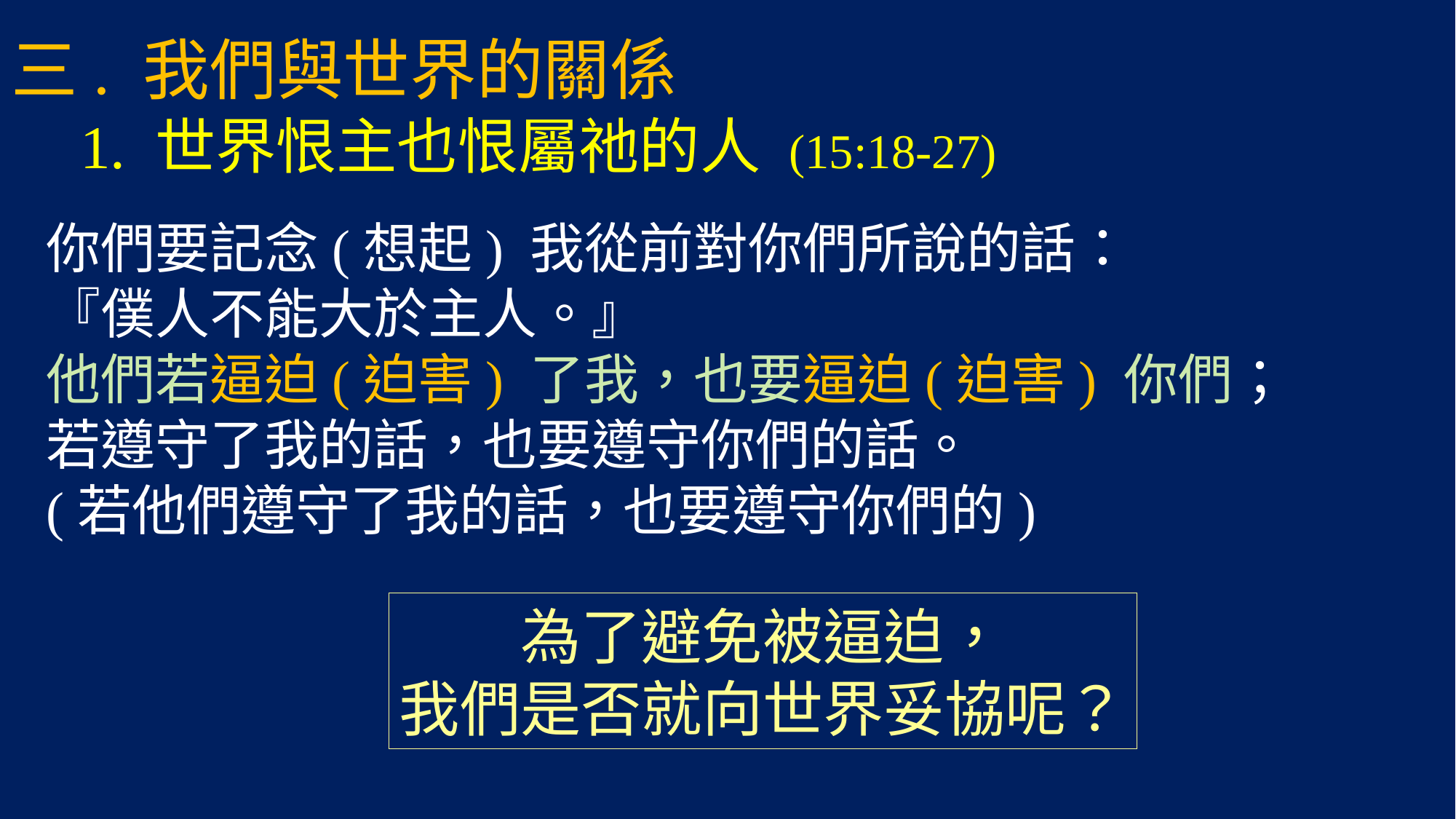

# 三. 我們與世界的關係 1. 世界恨主也恨屬祂的人 (15:18-27)
你們要記念(想起) 我從前對你們所說的話：
『僕人不能大於主人。』
他們若逼迫(迫害) 了我，也要逼迫(迫害) 你們；
若遵守了我的話，也要遵守你們的話。
(若他們遵守了我的話，也要遵守你們的)

為了避免被逼迫，
我們是否就向世界妥協呢？